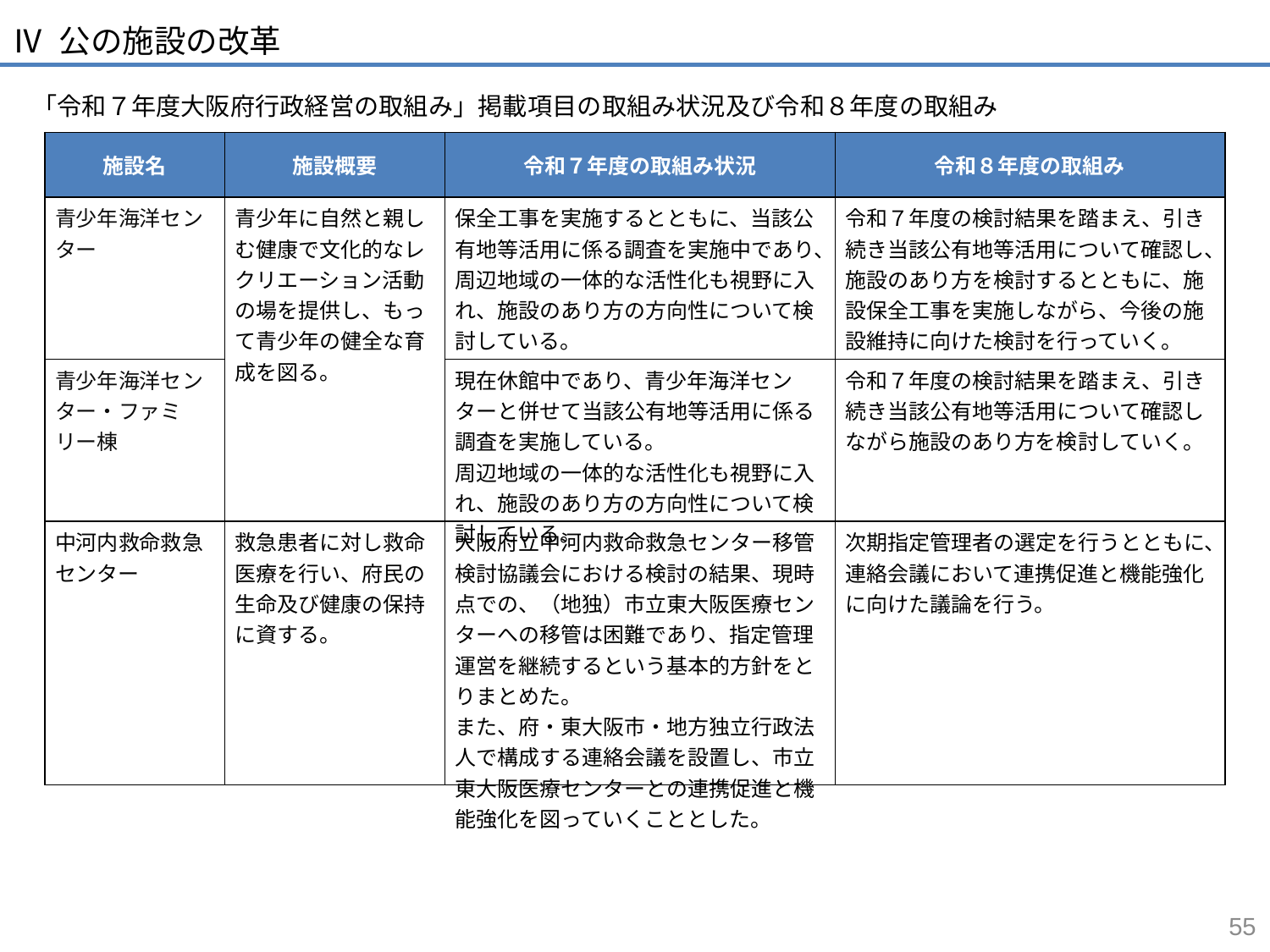

Ⅳ 公の施設の改革
「令和７年度大阪府行政経営の取組み」掲載項目の取組み状況及び令和８年度の取組み
| 施設名 | 施設概要 | 令和７年度の取組み状況 | 令和８年度の取組み |
| --- | --- | --- | --- |
| 青少年海洋センター | 青少年に自然と親しむ健康で文化的なレクリエーション活動の場を提供し、もって青少年の健全な育成を図る。 | 保全工事を実施するとともに、当該公有地等活用に係る調査を実施中であり、周辺地域の一体的な活性化も視野に入れ、施設のあり方の方向性について検討している。 | 令和７年度の検討結果を踏まえ、引き続き当該公有地等活用について確認し、施設のあり方を検討するとともに、施設保全工事を実施しながら、今後の施設維持に向けた検討を行っていく。 |
| 青少年海洋センター・ファミリー棟 |  | 現在休館中であり、青少年海洋センターと併せて当該公有地等活用に係る調査を実施している。 周辺地域の一体的な活性化も視野に入れ、施設のあり方の方向性について検討している。 | 令和７年度の検討結果を踏まえ、引き続き当該公有地等活用について確認しながら施設のあり方を検討していく。 |
| 中河内救命救急センター | 救急患者に対し救命医療を行い、府民の生命及び健康の保持に資する。 | 大阪府立中河内救命救急センター移管検討協議会における検討の結果、現時点での、（地独）市立東大阪医療センターへの移管は困難であり、指定管理運営を継続するという基本的方針をとりまとめた。 また、府・東大阪市・地方独立行政法人で構成する連絡会議を設置し、市立東大阪医療センターとの連携促進と機能強化を図っていくこととした。 | 次期指定管理者の選定を行うとともに、連絡会議において連携促進と機能強化に向けた議論を行う。 |
55